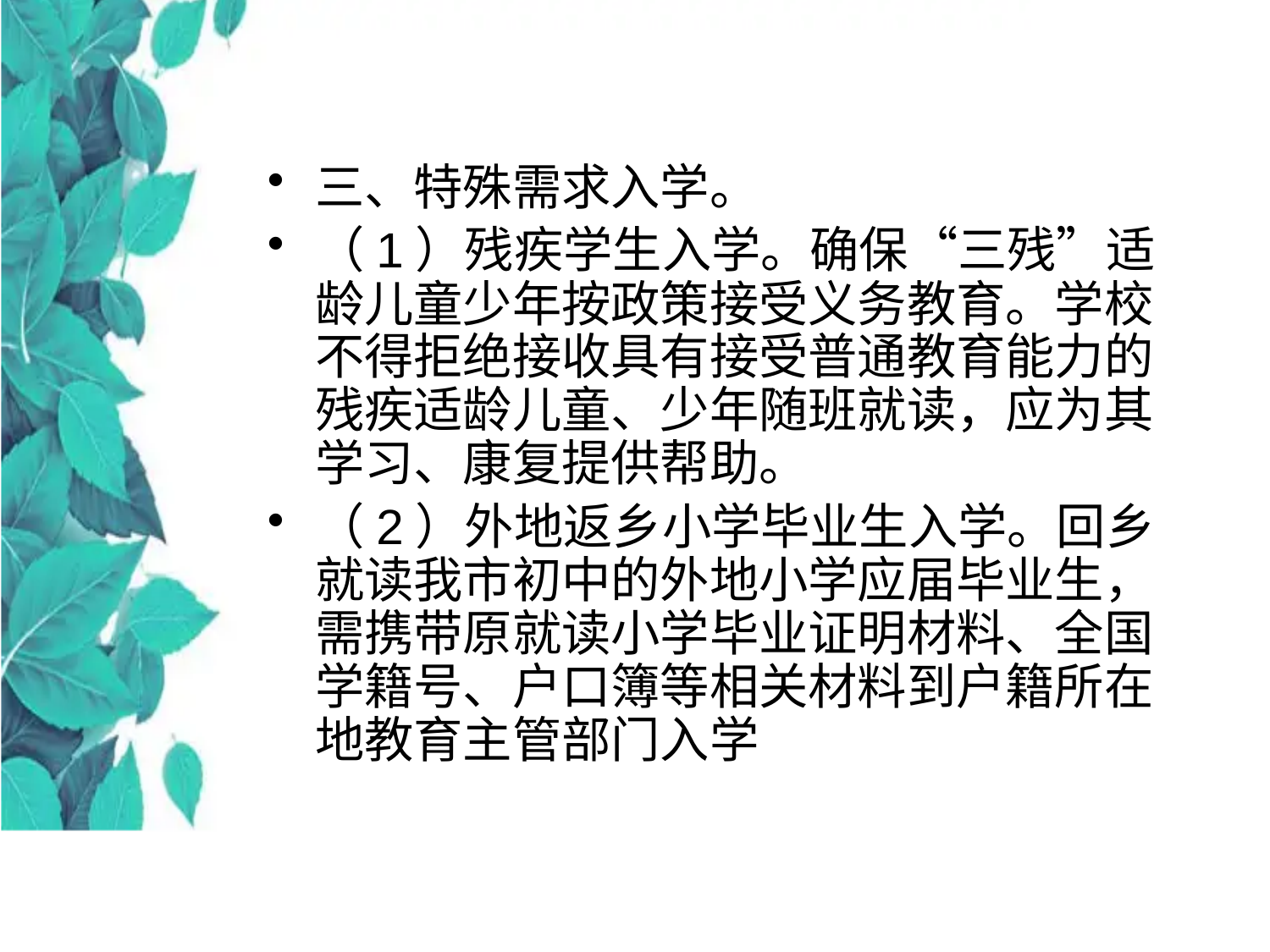

三、特殊需求入学。
（1）残疾学生入学。确保“三残”适龄儿童少年按政策接受义务教育。学校不得拒绝接收具有接受普通教育能力的残疾适龄儿童、少年随班就读，应为其学习、康复提供帮助。
（2）外地返乡小学毕业生入学。回乡就读我市初中的外地小学应届毕业生，需携带原就读小学毕业证明材料、全国学籍号、户口簿等相关材料到户籍所在地教育主管部门入学